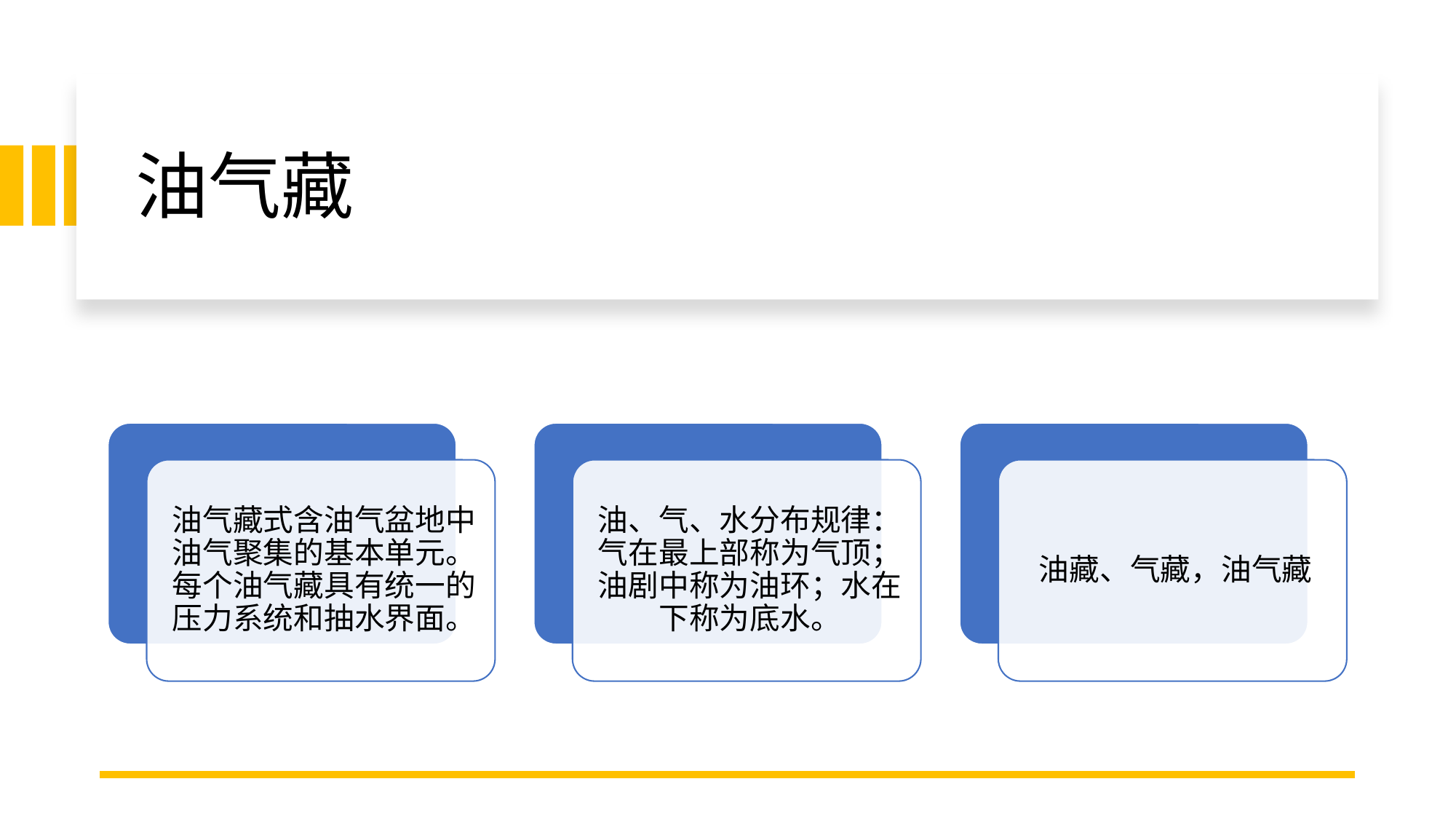

# 油气藏

油气藏式含油气盆地中油气聚集的基本单元。每个油气藏具有统一的压力系统和抽水界面。
油、气、水分布规律：气在最上部称为气顶；油剧中称为油环；水在下称为底水。
油藏、气藏，油气藏